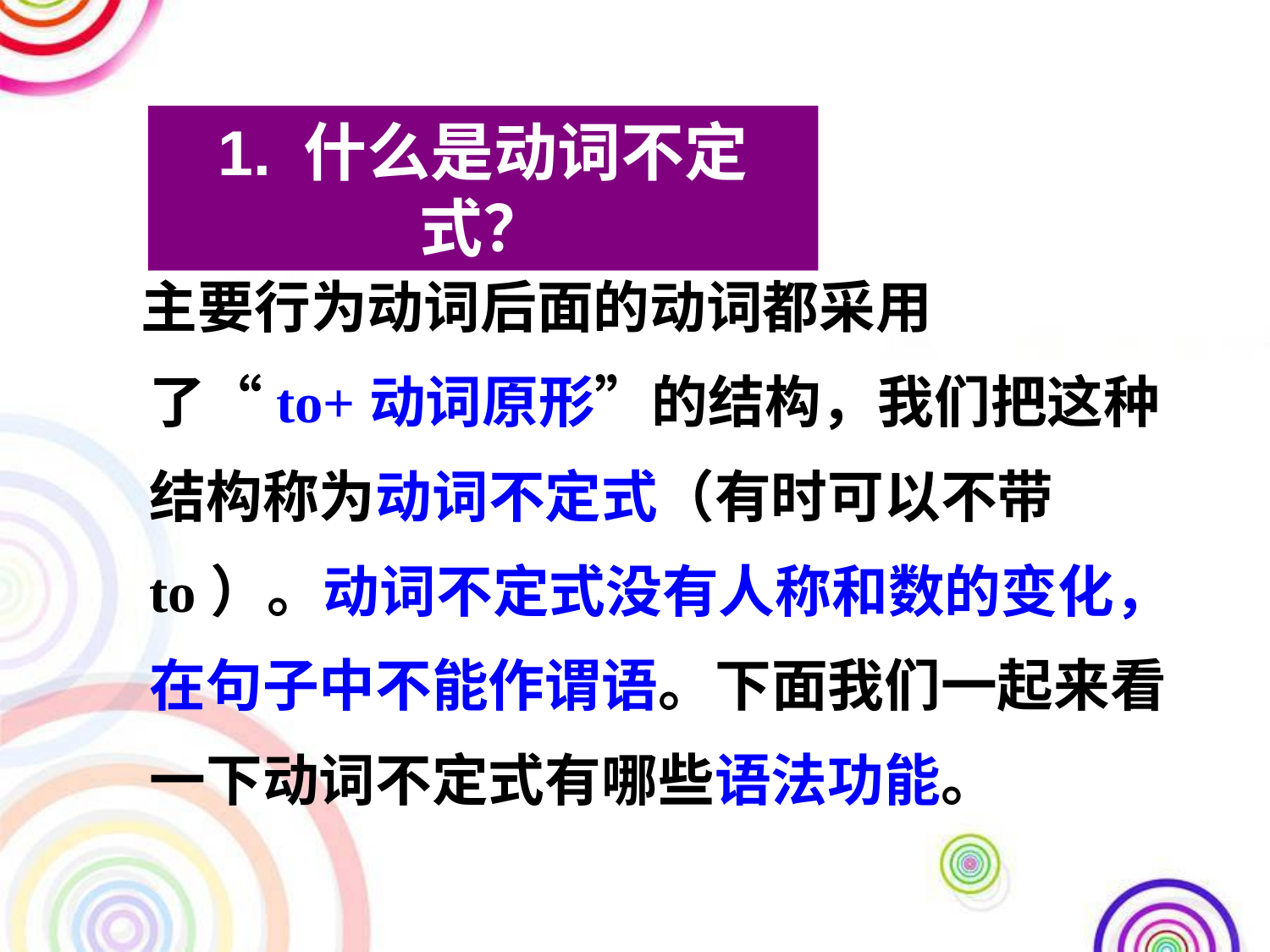

1. 什么是动词不定式？
  主要行为动词后面的动词都采用了“to+动词原形”的结构，我们把这种结构称为动词不定式（有时可以不带to）。动词不定式没有人称和数的变化，在句子中不能作谓语。下面我们一起来看一下动词不定式有哪些语法功能。